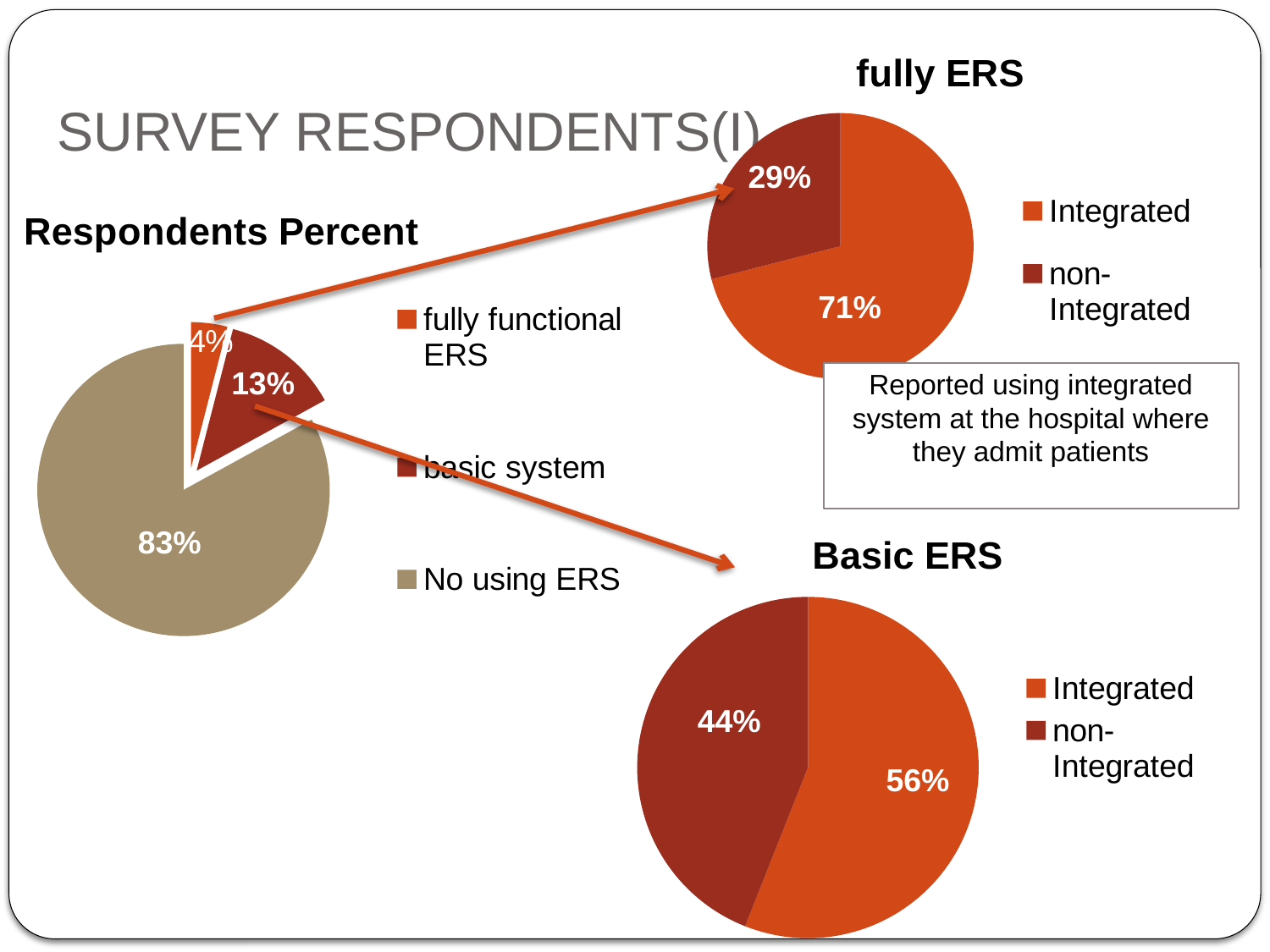

# SURVEY RESPONDENTS(I)

### Chart:

| Category | fully ERS |
|---|---|
| Integrated | 71.0 |
| non-Integrated | 29.0 |
29%

### Chart: Respondents Percent

| Category | Percent |
|---|---|
| fully functional ERS | 4.0 |
| basic system | 13.0 |
| No using ERS | 83.0 |
71%
13%
Reported using integrated system at the hospital where they admit patients

### Chart: Basic ERS

| Category | 銷售 |
|---|---|
| Integrated | 56.0 |
| non-Integrated | 44.0 |
83%
44%
56%